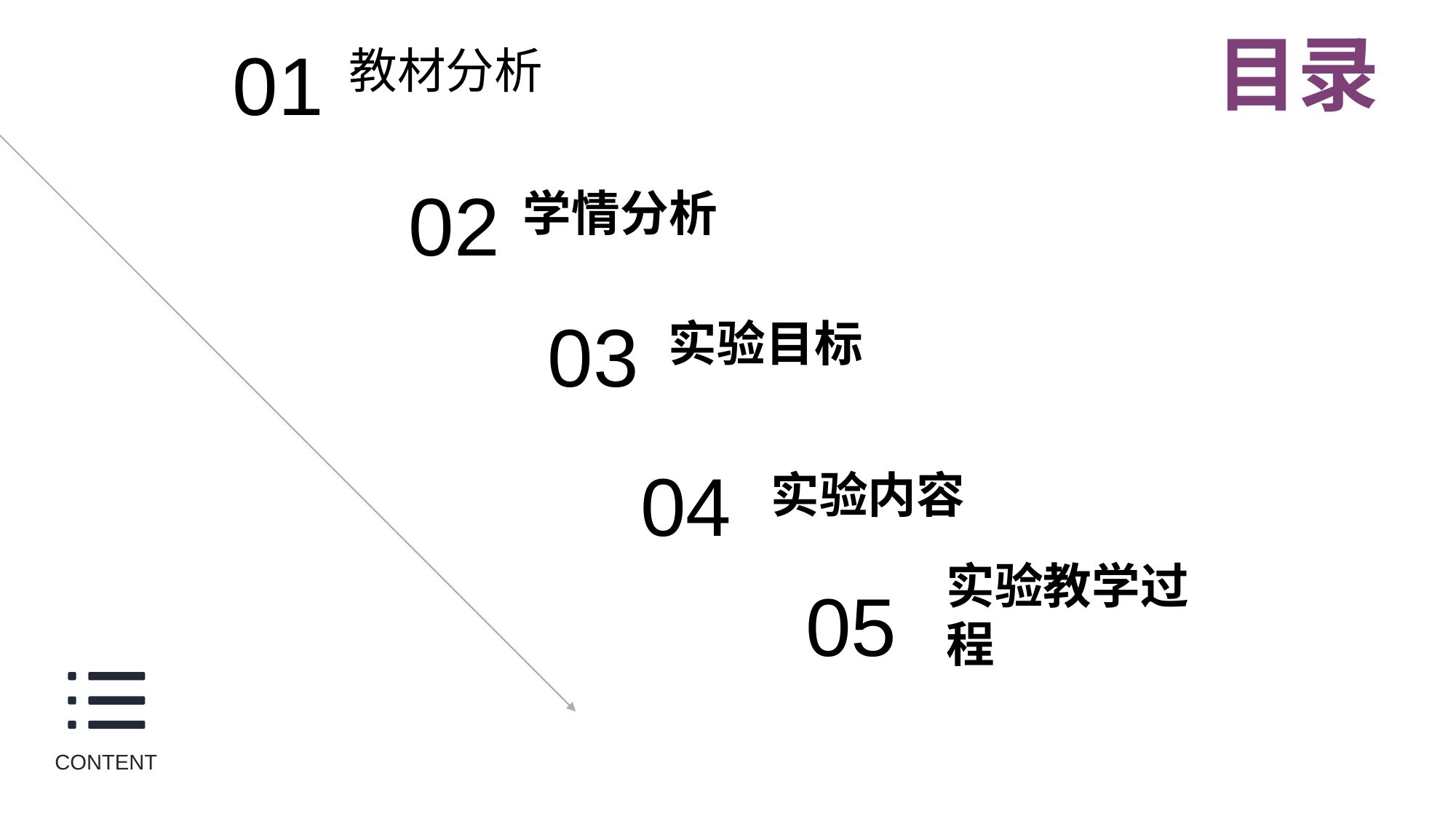

目录
01
教材分析

02
学情分析
03
实验目标
04
实验内容
实验教学过程
05

CONTENT